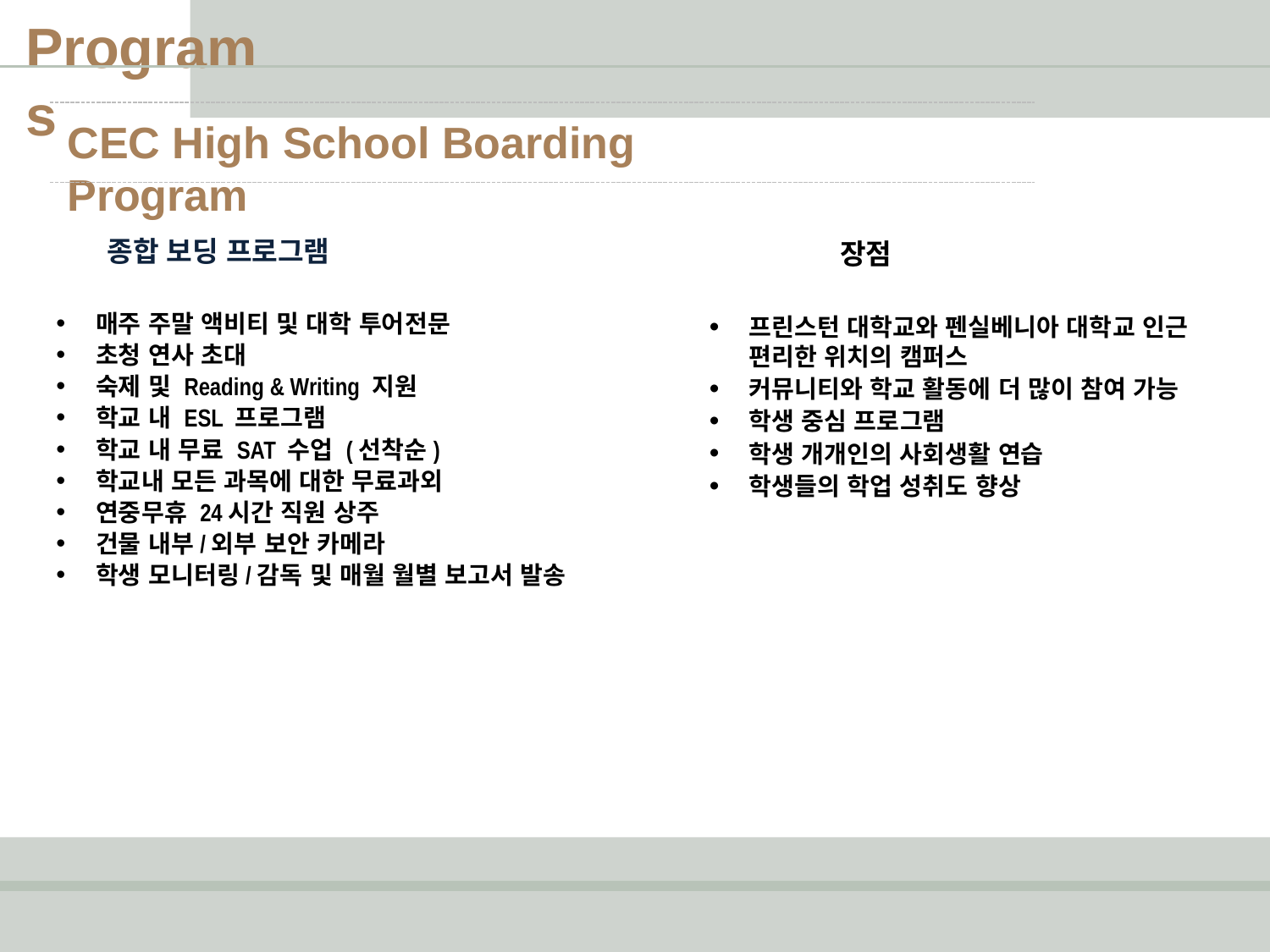

# Programs

CEC High School Boarding Program

종합 보딩 프로그램
장점
매주 주말 액비티 및 대학 투어전문
초청 연사 초대
숙제 및 Reading & Writing 지원
학교 내 ESL 프로그램
학교 내 무료 SAT 수업 (선착순)
학교내 모든 과목에 대한 무료과외
연중무휴 24시간 직원 상주
건물 내부/외부 보안 카메라
학생 모니터링/감독 및 매월 월별 보고서 발송
프린스턴 대학교와 펜실베니아 대학교 인근 편리한 위치의 캠퍼스
커뮤니티와 학교 활동에 더 많이 참여 가능
학생 중심 프로그램
학생 개개인의 사회생활 연습
학생들의 학업 성취도 향상